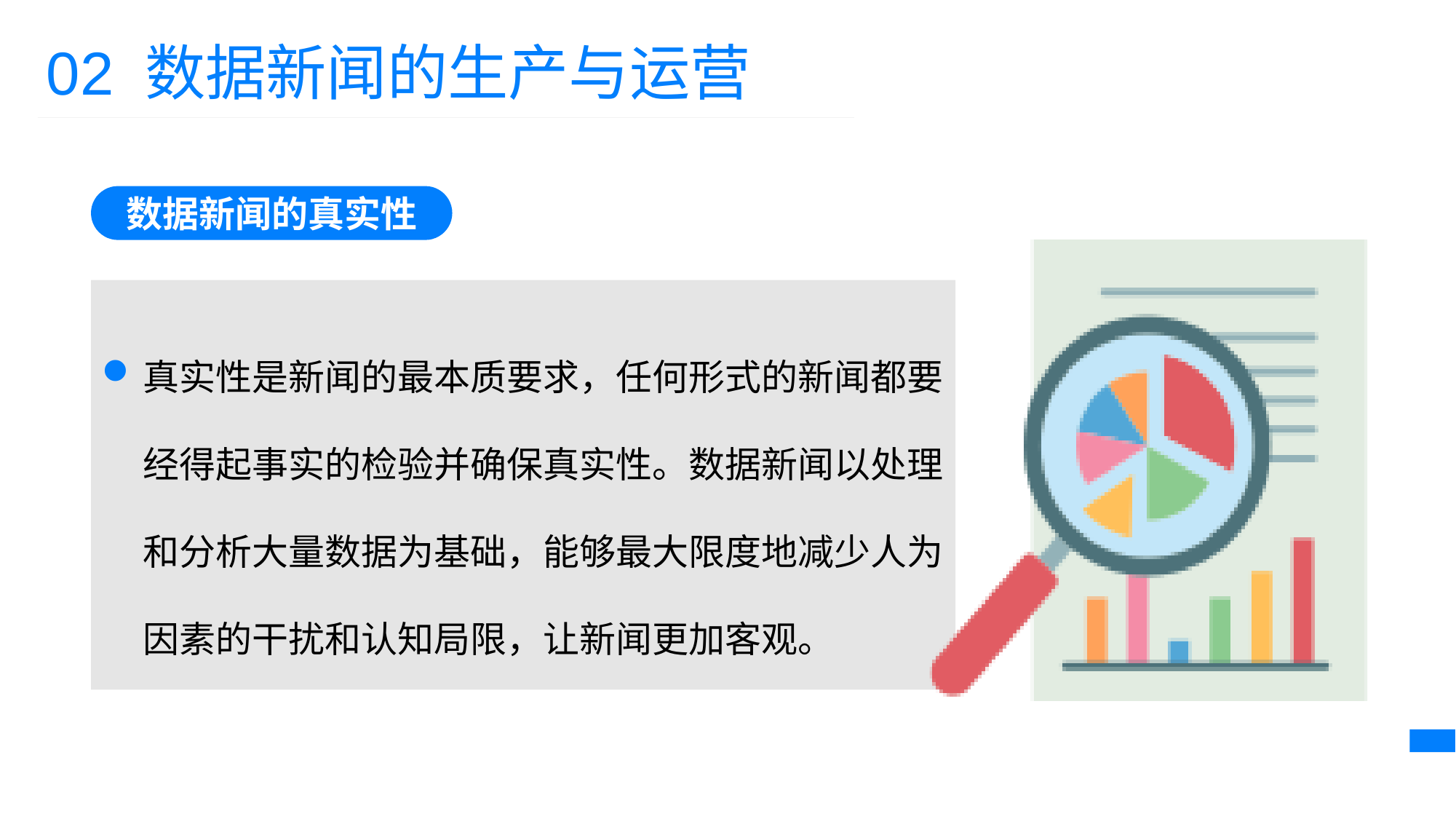

02 数据新闻的生产与运营
数据新闻的真实性

真实性是新闻的最本质要求，任何形式的新闻都要经得起事实的检验并确保真实性。数据新闻以处理和分析大量数据为基础，能够最大限度地减少人为因素的干扰和认知局限，让新闻更加客观。